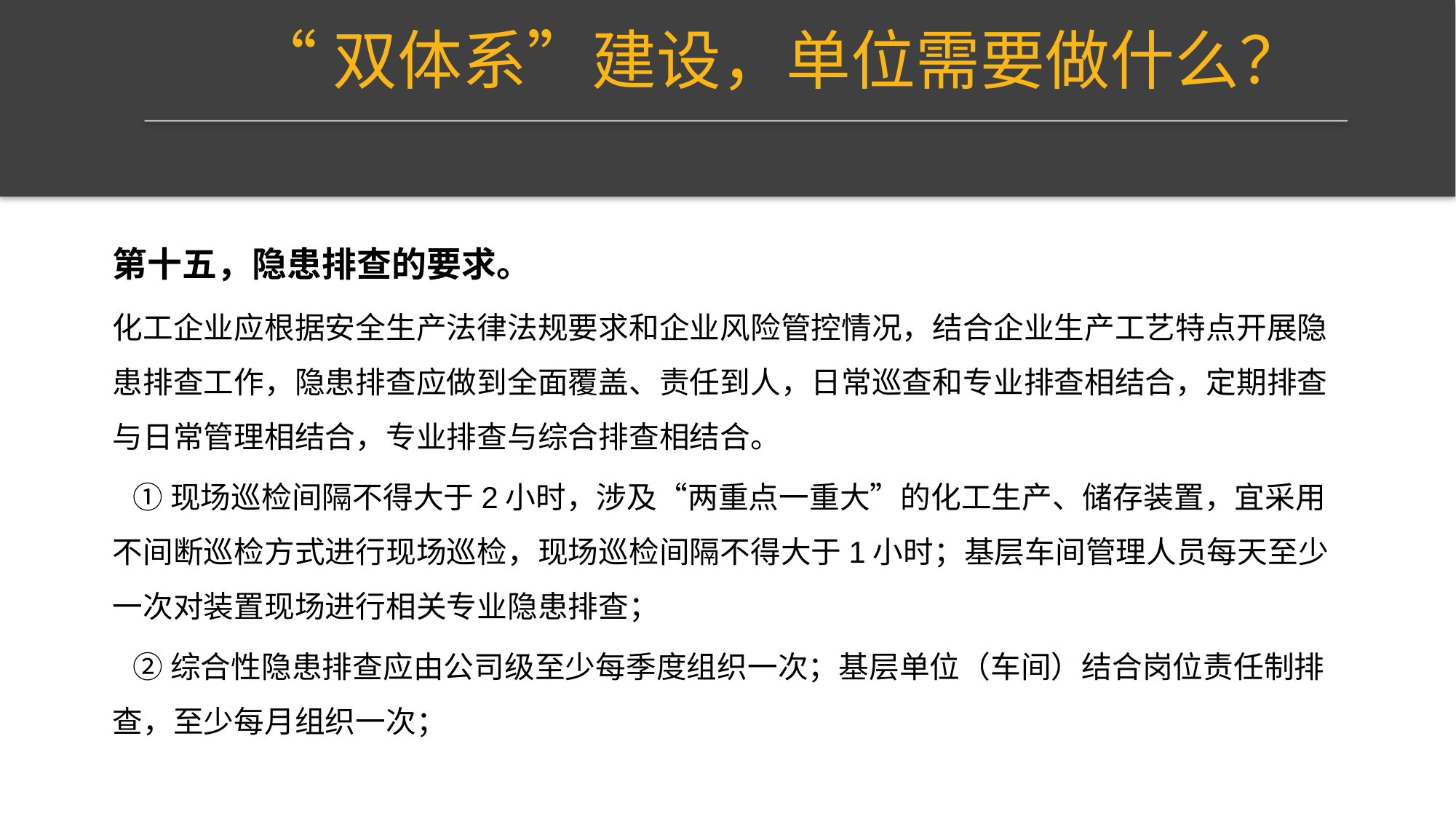

“双体系”建设，单位需要做什么？
第十五，隐患排查的要求。
化工企业应根据安全生产法律法规要求和企业风险管控情况，结合企业生产工艺特点开展隐患排查工作，隐患排查应做到全面覆盖、责任到人，日常巡查和专业排查相结合，定期排查与日常管理相结合，专业排查与综合排查相结合。
   ①现场巡检间隔不得大于2小时，涉及“两重点一重大”的化工生产、储存装置，宜采用不间断巡检方式进行现场巡检，现场巡检间隔不得大于1小时；基层车间管理人员每天至少一次对装置现场进行相关专业隐患排查；
   ②综合性隐患排查应由公司级至少每季度组织一次；基层单位（车间）结合岗位责任制排查，至少每月组织一次；